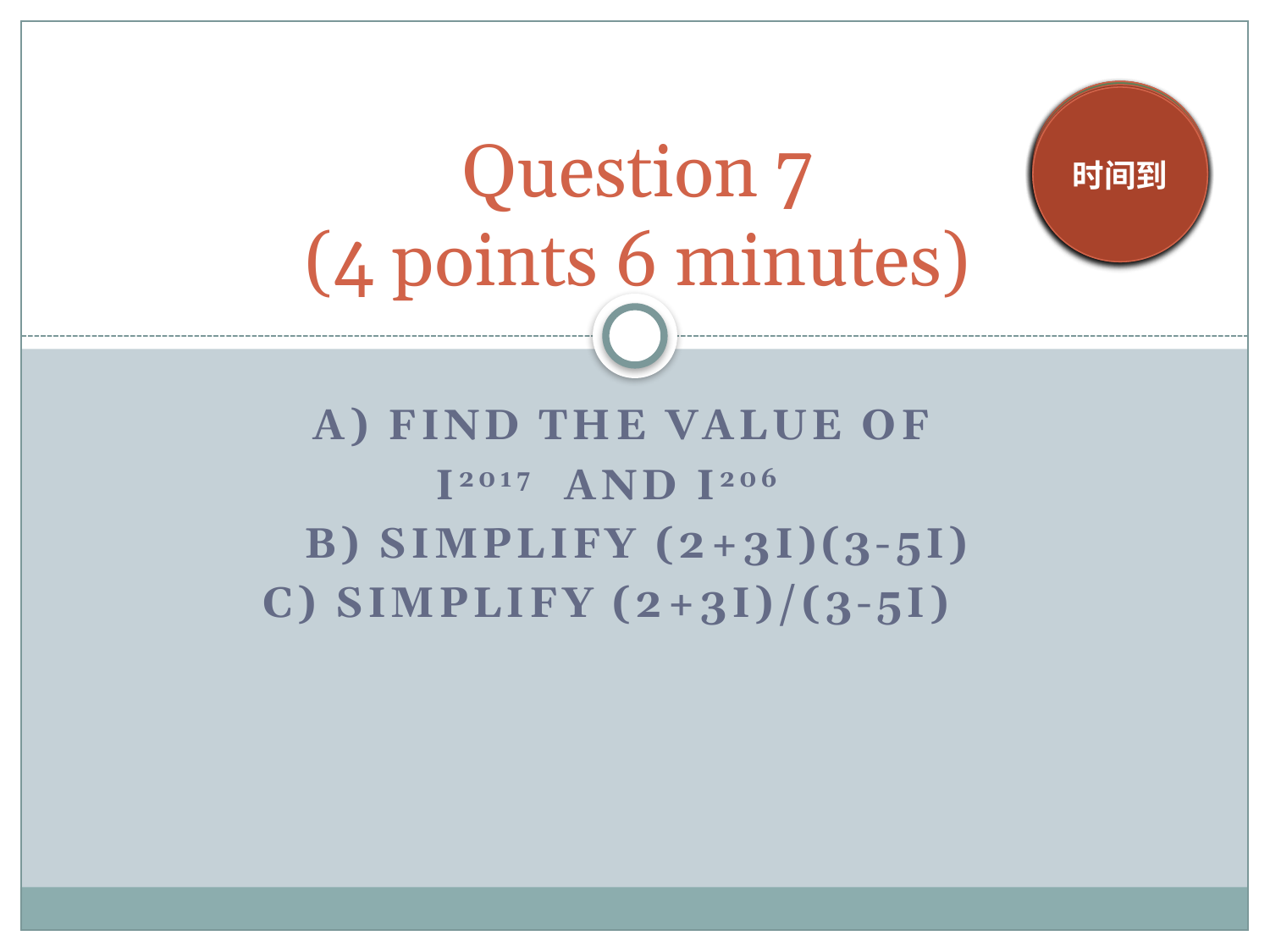

# Question 7 (4 points 6 minutes)
6 min
2 min
1 min
5 min
3 min
10 s
4 min
5 s
时间到
   a) Find the value of
I2017  and i206
    b) simplify (2+3i)(3-5i)
c) Simplify (2+3i)/(3-5i)